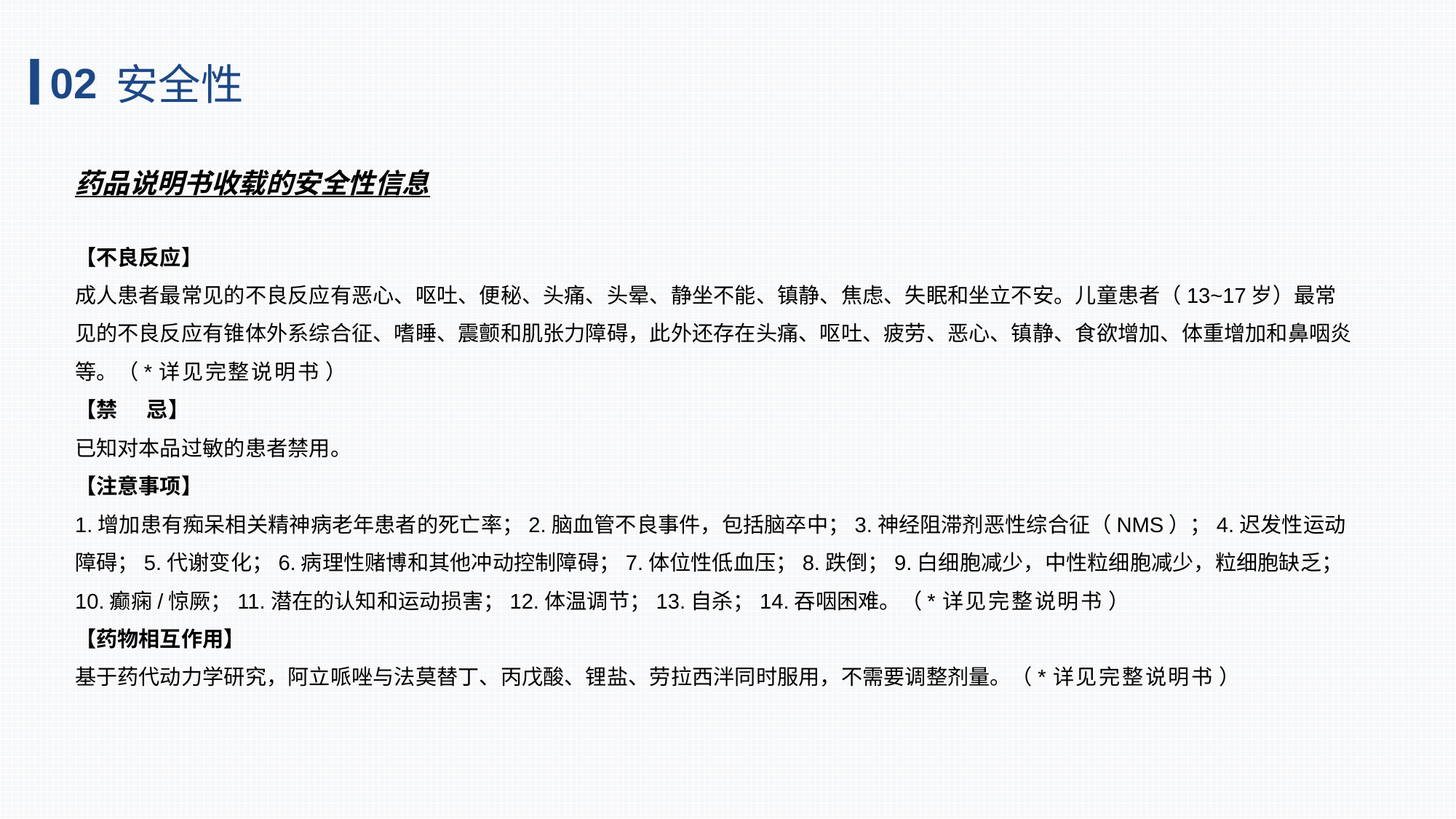

02
安全性

药品说明书收载的安全性信息
【不良反应】
成人患者最常见的不良反应有恶心、呕吐、便秘、头痛、头晕、静坐不能、镇静、焦虑、失眠和坐立不安。儿童患者（13~17岁）最常见的不良反应有锥体外系综合征、嗜睡、震颤和肌张力障碍，此外还存在头痛、呕吐、疲劳、恶心、镇静、食欲增加、体重增加和鼻咽炎等。（*详见完整说明书 ）
【禁      忌】
已知对本品过敏的患者禁用。
【注意事项】
1.增加患有痴呆相关精神病老年患者的死亡率；2.脑血管不良事件，包括脑卒中；3.神经阻滞剂恶性综合征（NMS）；4.迟发性运动障碍；5.代谢变化；6.病理性赌博和其他冲动控制障碍；7.体位性低血压；8.跌倒；9.白细胞减少，中性粒细胞减少，粒细胞缺乏；10.癫痫/惊厥；11.潜在的认知和运动损害；12.体温调节；13.自杀；14.吞咽困难。（*详见完整说明书 ）
【药物相互作用】
基于药代动力学研究，阿立哌唑与法莫替丁、丙戊酸、锂盐、劳拉西泮同时服用，不需要调整剂量。（*详见完整说明书 ）